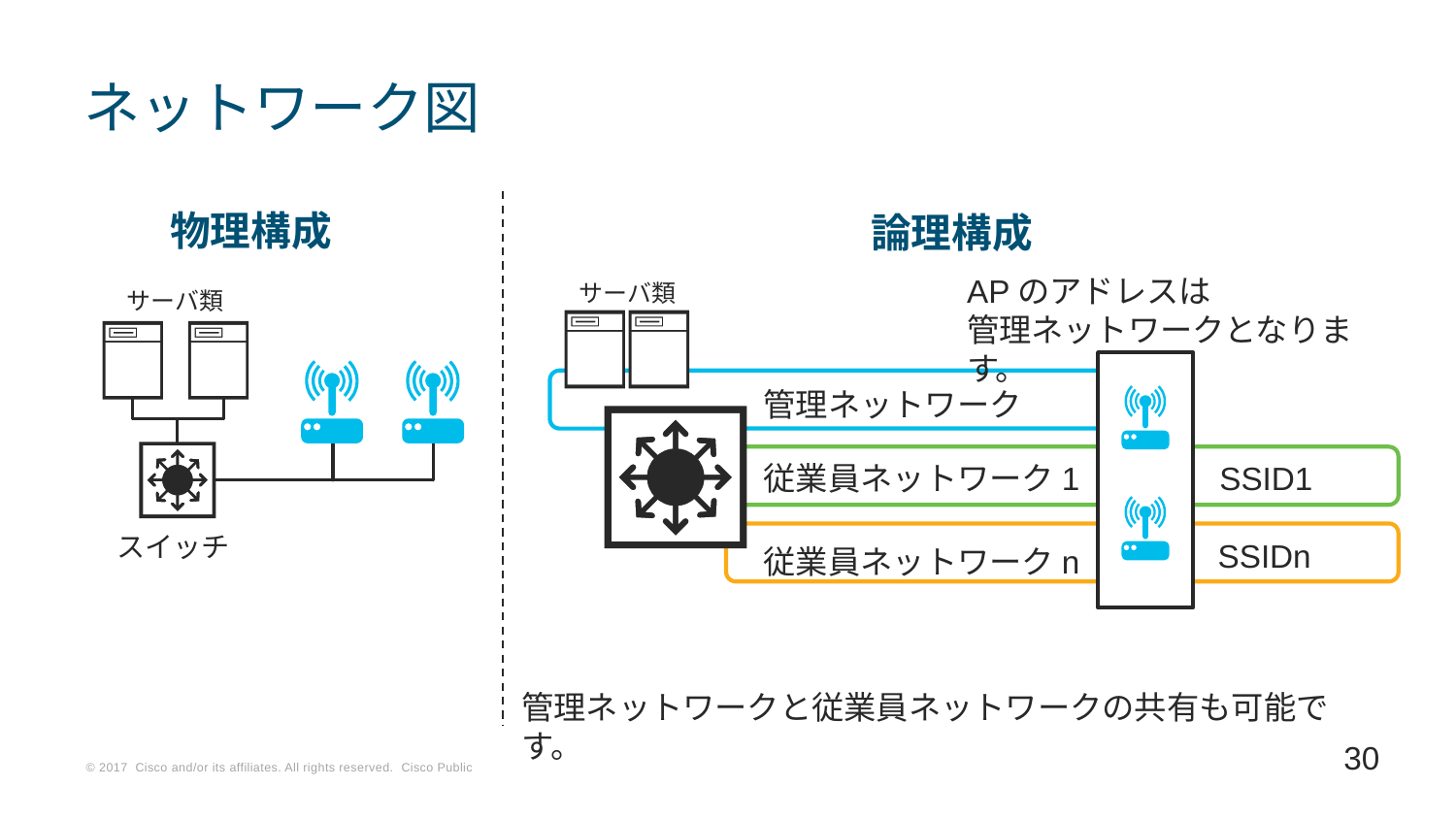

# ネットワーク図
物理構成
論理構成
APのアドレスは
管理ネットワークとなります。
サーバ類
サーバ類

管理ネットワーク

従業員ネットワーク1
SSID1

スイッチ

SSIDn
従業員ネットワークn
管理ネットワークと従業員ネットワークの共有も可能です。